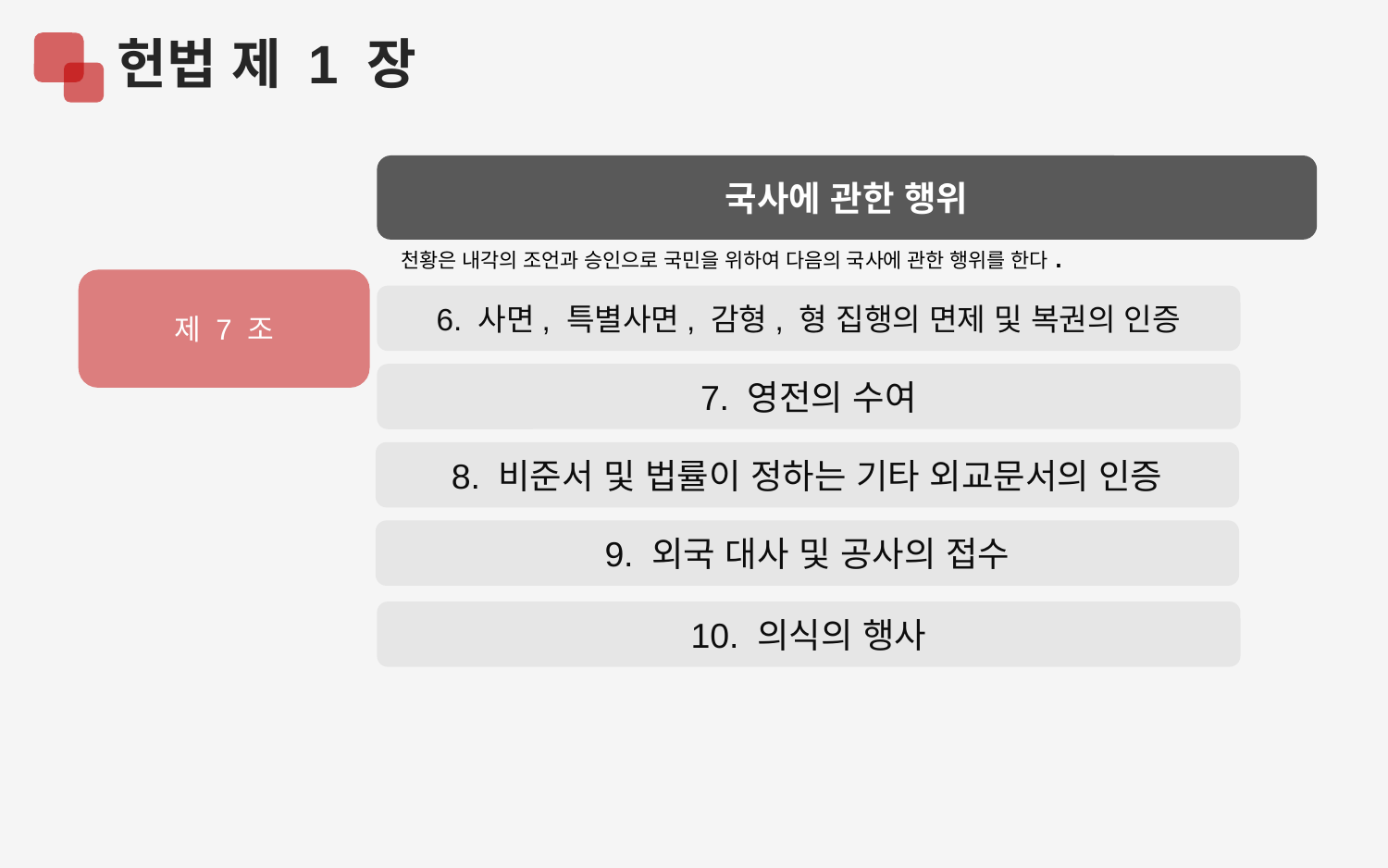

헌법 제 1 장

국사에 관한 행위
 천황은 내각의 조언과 승인으로 국민을 위하여 다음의 국사에 관한 행위를 한다.
제 7 조
6. 사면, 특별사면, 감형, 형 집행의 면제 및 복권의 인증
7. 영전의 수여
8. 비준서 및 법률이 정하는 기타 외교문서의 인증
9. 외국 대사 및 공사의 접수
10. 의식의 행사